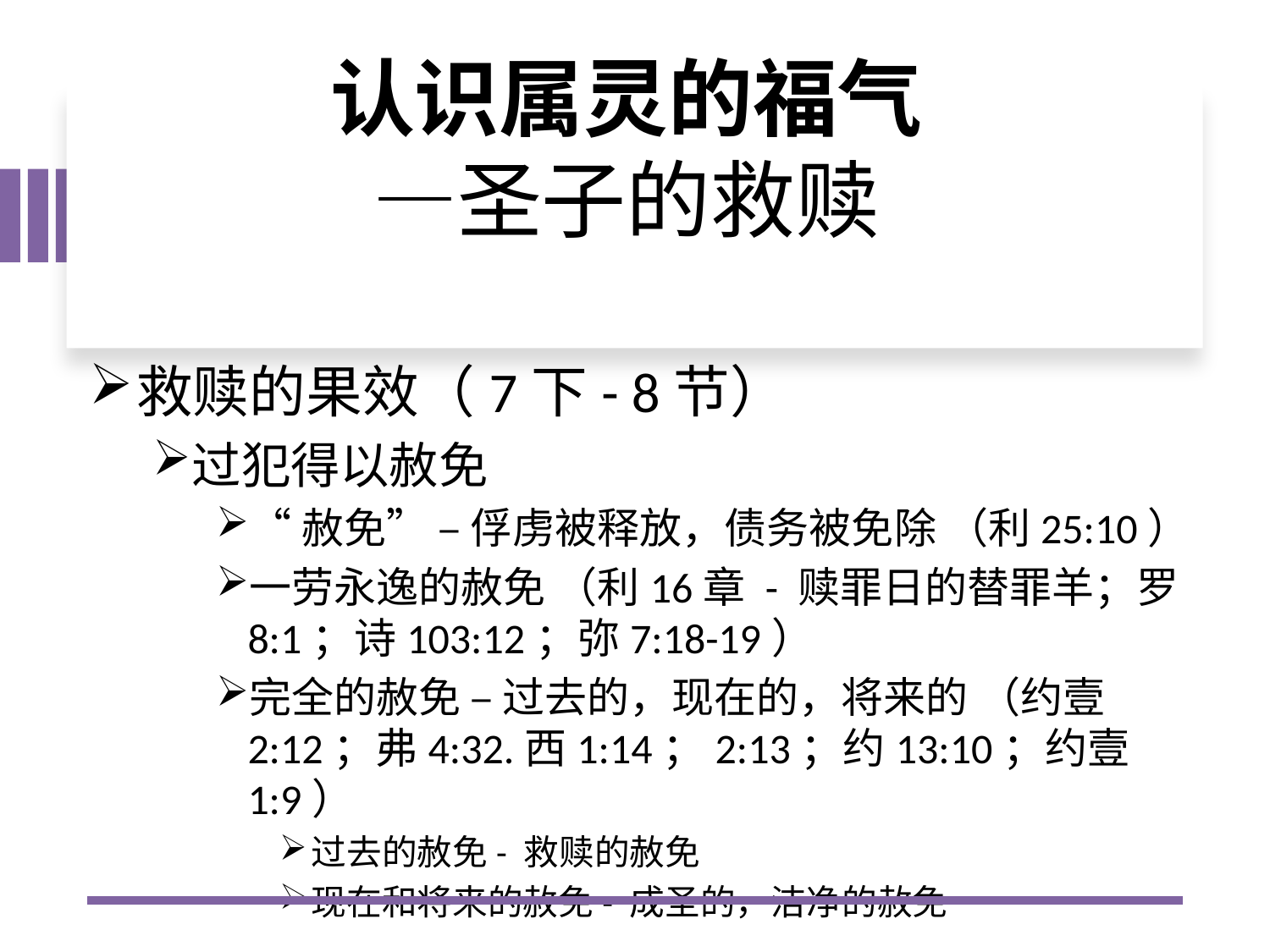

# 认识属灵的福气 —圣子的救赎

救赎的果效（7下- 8节）
过犯得以赦免
“赦免” – 俘虏被释放，债务被免除 （利25:10）
一劳永逸的赦免 （利16章 - 赎罪日的替罪羊；罗8:1；诗103:12；弥7:18-19）
完全的赦免 – 过去的，现在的，将来的 （约壹2:12；弗4:32.西1:14；2:13；约13:10；约壹1:9）
过去的赦免- 救赎的赦免
现在和将来的赦免- 成圣的，洁净的赦免